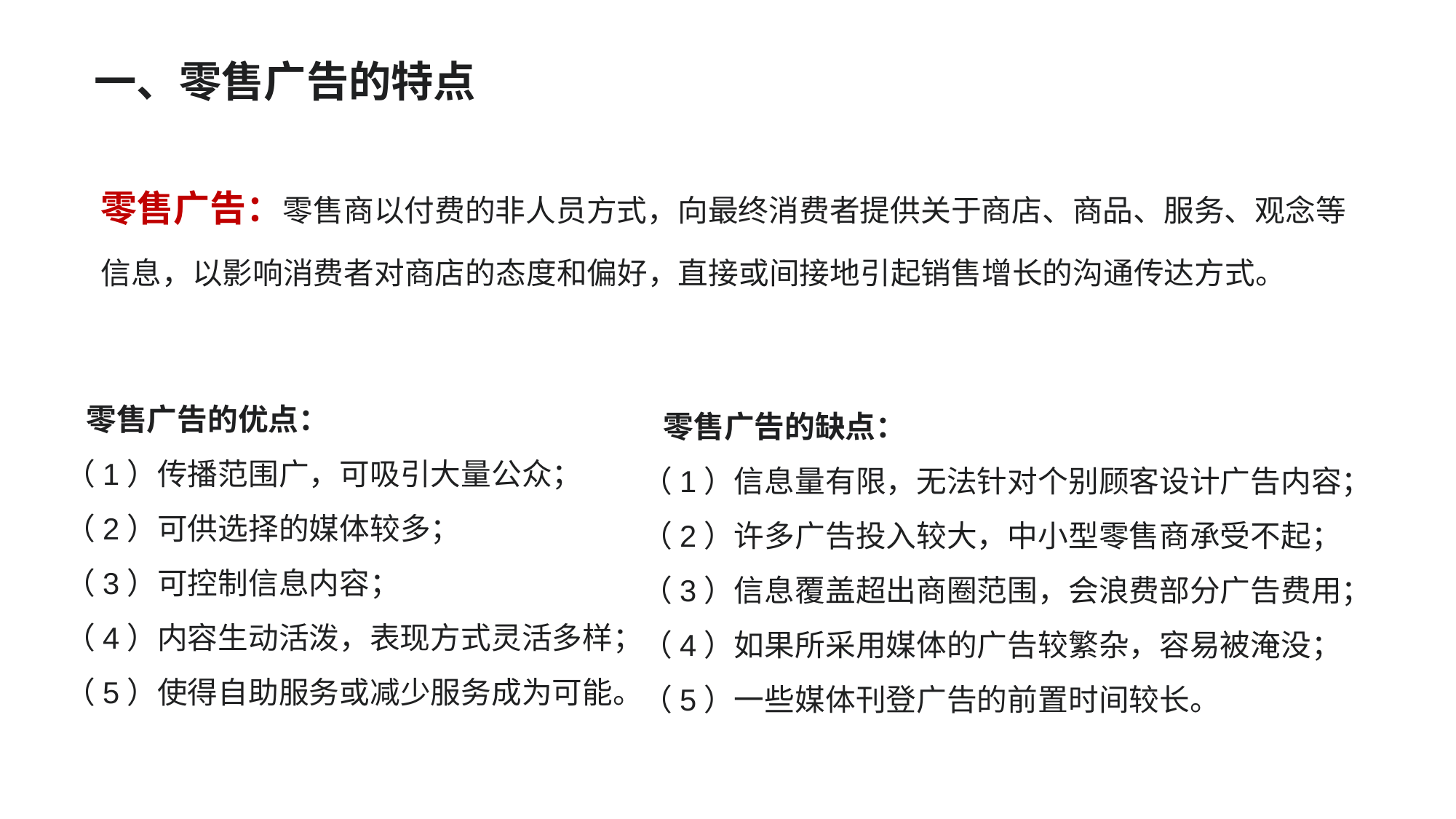

一、零售广告的特点
零售广告：零售商以付费的非人员方式，向最终消费者提供关于商店、商品、服务、观念等信息，以影响消费者对商店的态度和偏好，直接或间接地引起销售增长的沟通传达方式。
  零售广告的优点：
（1）传播范围广，可吸引大量公众；
（2）可供选择的媒体较多；
（3）可控制信息内容；
（4）内容生动活泼，表现方式灵活多样；（5）使得自助服务或减少服务成为可能。
  零售广告的缺点：
（1）信息量有限，无法针对个别顾客设计广告内容；（2）许多广告投入较大，中小型零售商承受不起；（3）信息覆盖超出商圈范围，会浪费部分广告费用；（4）如果所采用媒体的广告较繁杂，容易被淹没；（5）一些媒体刊登广告的前置时间较长。